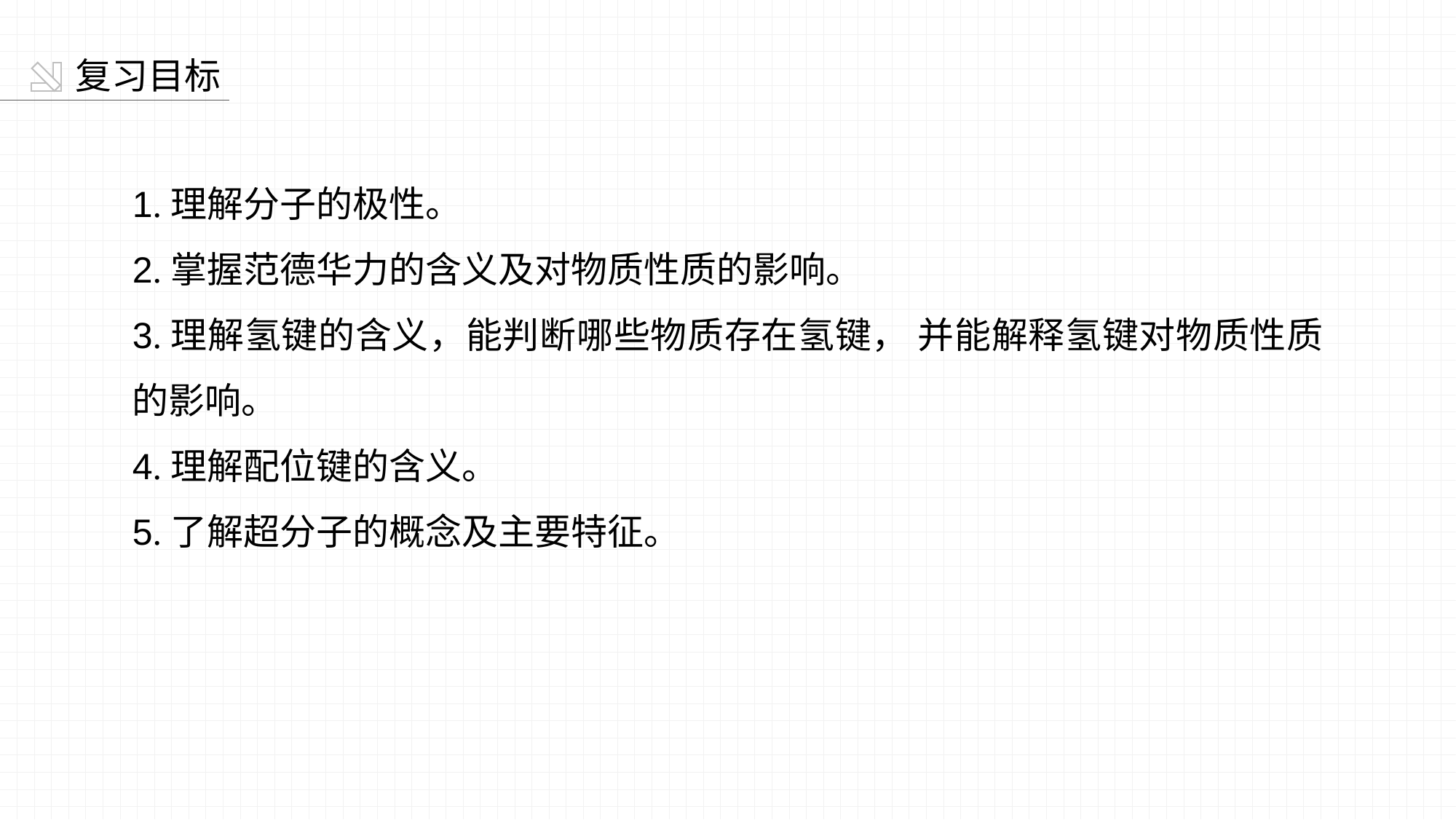

复习目标

1.理解分子的极性。
2.掌握范德华力的含义及对物质性质的影响。
3.理解氢键的含义，能判断哪些物质存在氢键， 并能解释氢键对物质性质的影响。
4.理解配位键的含义。
5.了解超分子的概念及主要特征。